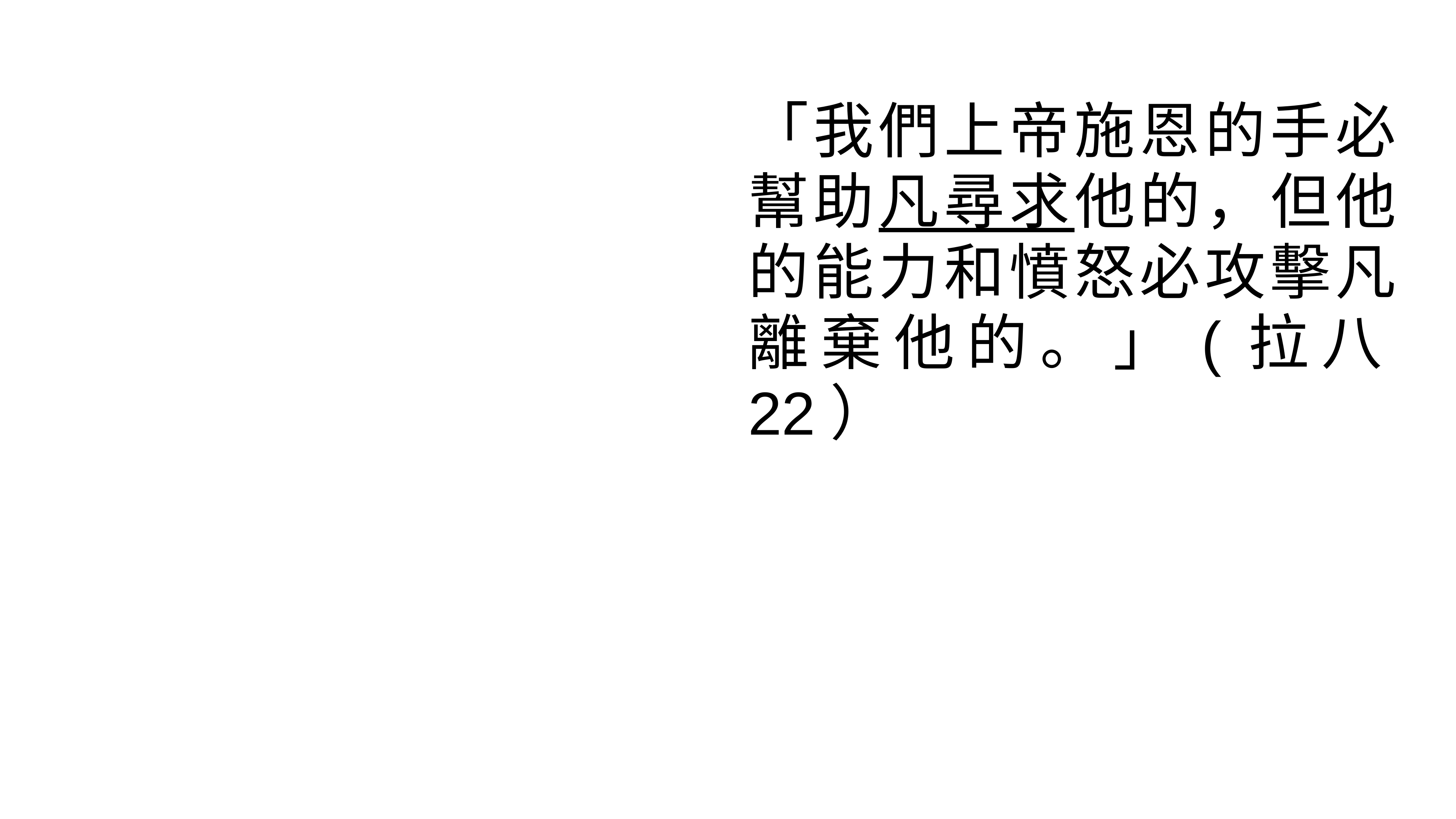

「我們上帝施恩的手必幫助凡尋求他的，但他的能力和憤怒必攻擊凡離棄他的。」(拉八22）